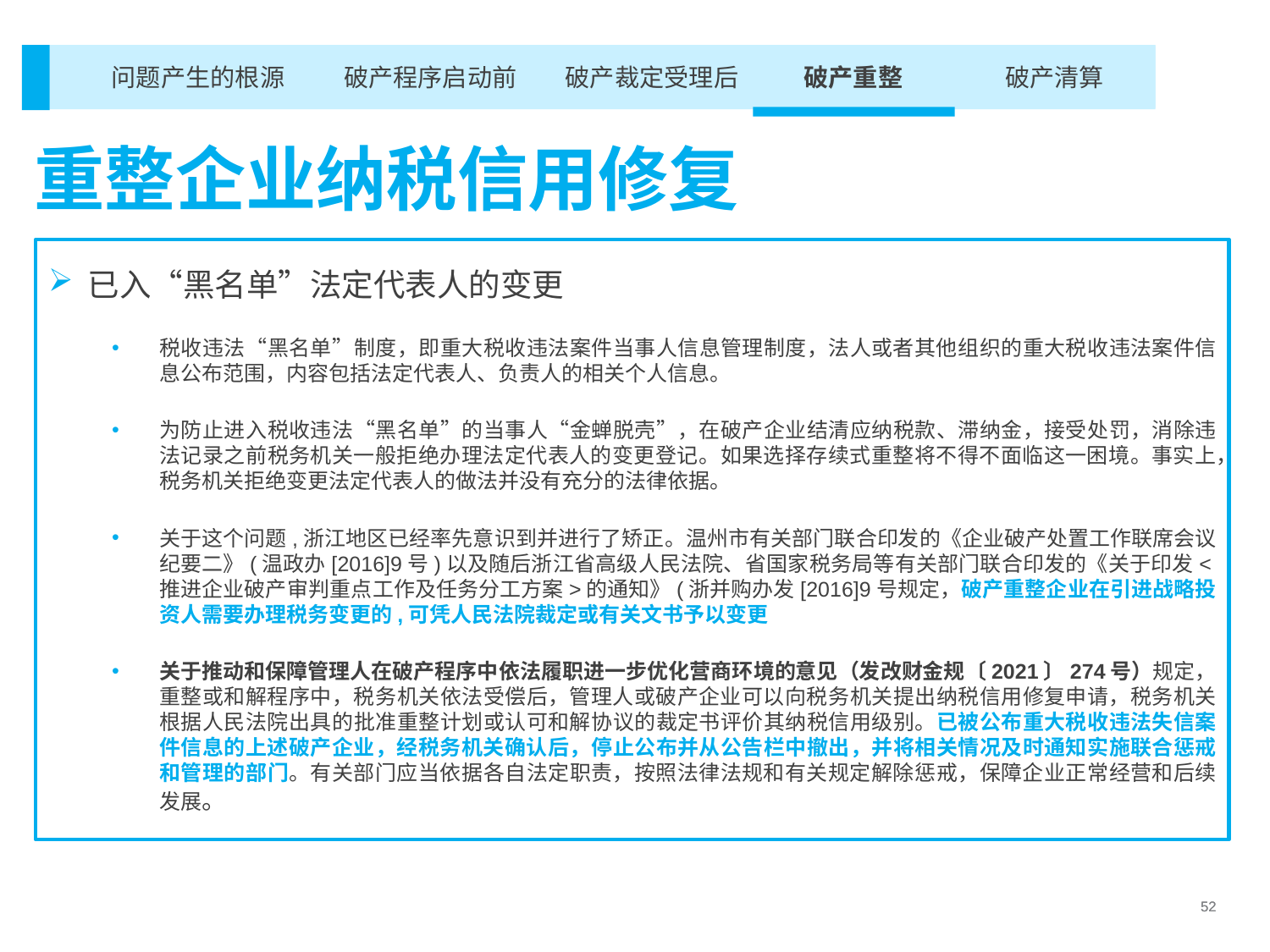

破产重整
破产清算
破产裁定受理后
破产程序启动前
问题产生的根源

重整企业纳税信用修复
已入“黑名单”法定代表人的变更
税收违法“黑名单”制度，即重大税收违法案件当事人信息管理制度，法人或者其他组织的重大税收违法案件信息公布范围，内容包括法定代表人、负责人的相关个人信息。
为防止进入税收违法“黑名单”的当事人“金蝉脱壳”，在破产企业结清应纳税款、滞纳金，接受处罚，消除违法记录之前税务机关一般拒绝办理法定代表人的变更登记。如果选择存续式重整将不得不面临这一困境。事实上，税务机关拒绝变更法定代表人的做法并没有充分的法律依据。
关于这个问题,浙江地区已经率先意识到并进行了矫正。温州市有关部门联合印发的《企业破产处置工作联席会议纪要二》(温政办[2016]9号)以及随后浙江省高级人民法院、省国家税务局等有关部门联合印发的《关于印发<推进企业破产审判重点工作及任务分工方案>的通知》(浙并购办发[2016]9号规定，破产重整企业在引进战略投资人需要办理税务变更的,可凭人民法院裁定或有关文书予以变更
关于推动和保障管理人在破产程序中依法履职进一步优化营商环境的意见（发改财金规〔2021〕274号）规定，重整或和解程序中，税务机关依法受偿后，管理人或破产企业可以向税务机关提出纳税信用修复申请，税务机关根据人民法院出具的批准重整计划或认可和解协议的裁定书评价其纳税信用级别。已被公布重大税收违法失信案件信息的上述破产企业，经税务机关确认后，停止公布并从公告栏中撤出，并将相关情况及时通知实施联合惩戒和管理的部门。有关部门应当依据各自法定职责，按照法律法规和有关规定解除惩戒，保障企业正常经营和后续发展。
52
52